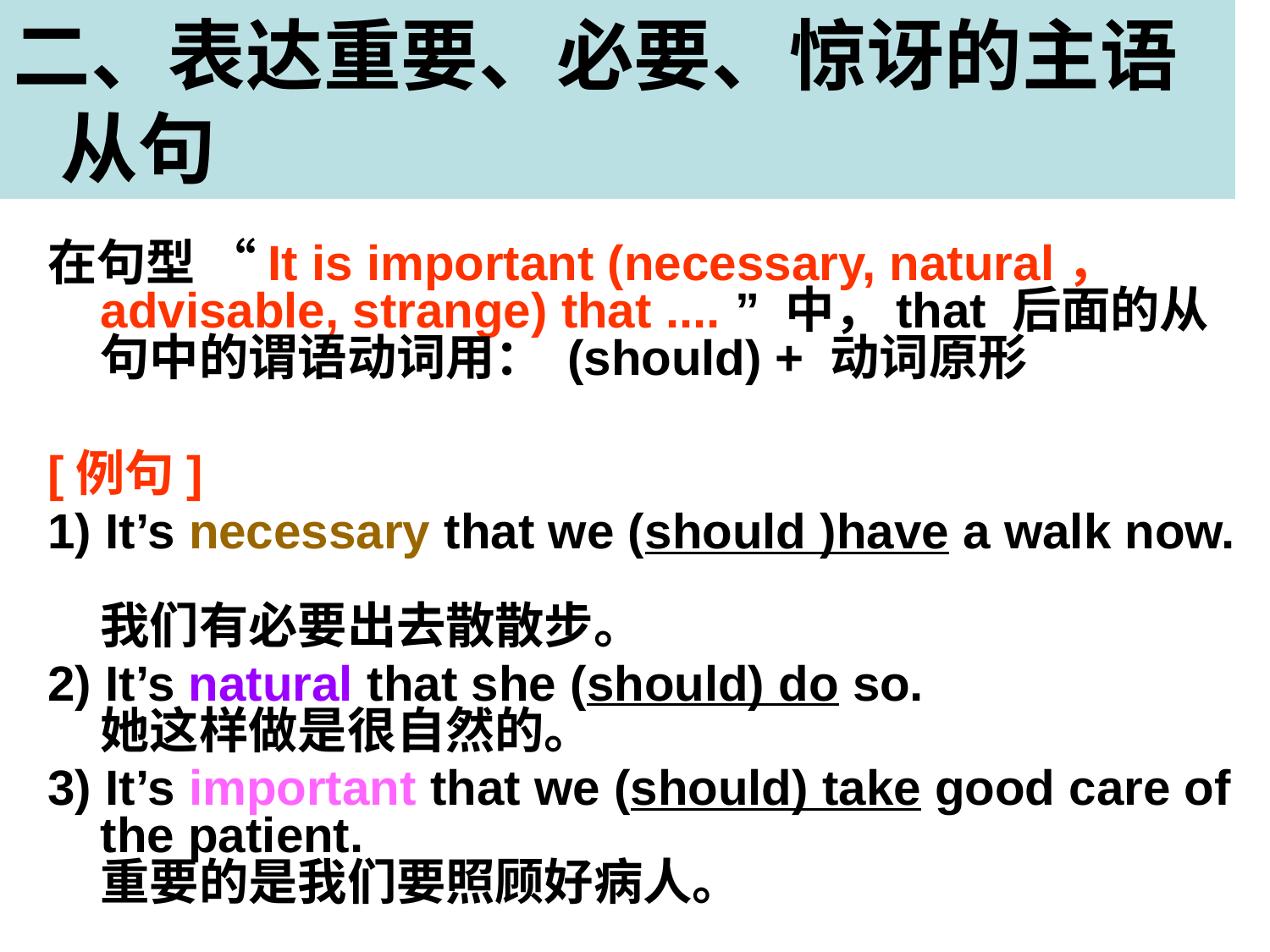

二、表达重要、必要、惊讶的主语从句
在句型 “It is important (necessary, natural， advisable, strange) that .... ” 中，that 后面的从句中的谓语动词用： (should) + 动词原形
[例句]
1) It’s necessary that we (should )have a walk now.
我们有必要出去散散步。
2) It’s natural that she (should) do so.
她这样做是很自然的。
3) It’s important that we (should) take good care of the patient.
重要的是我们要照顾好病人。